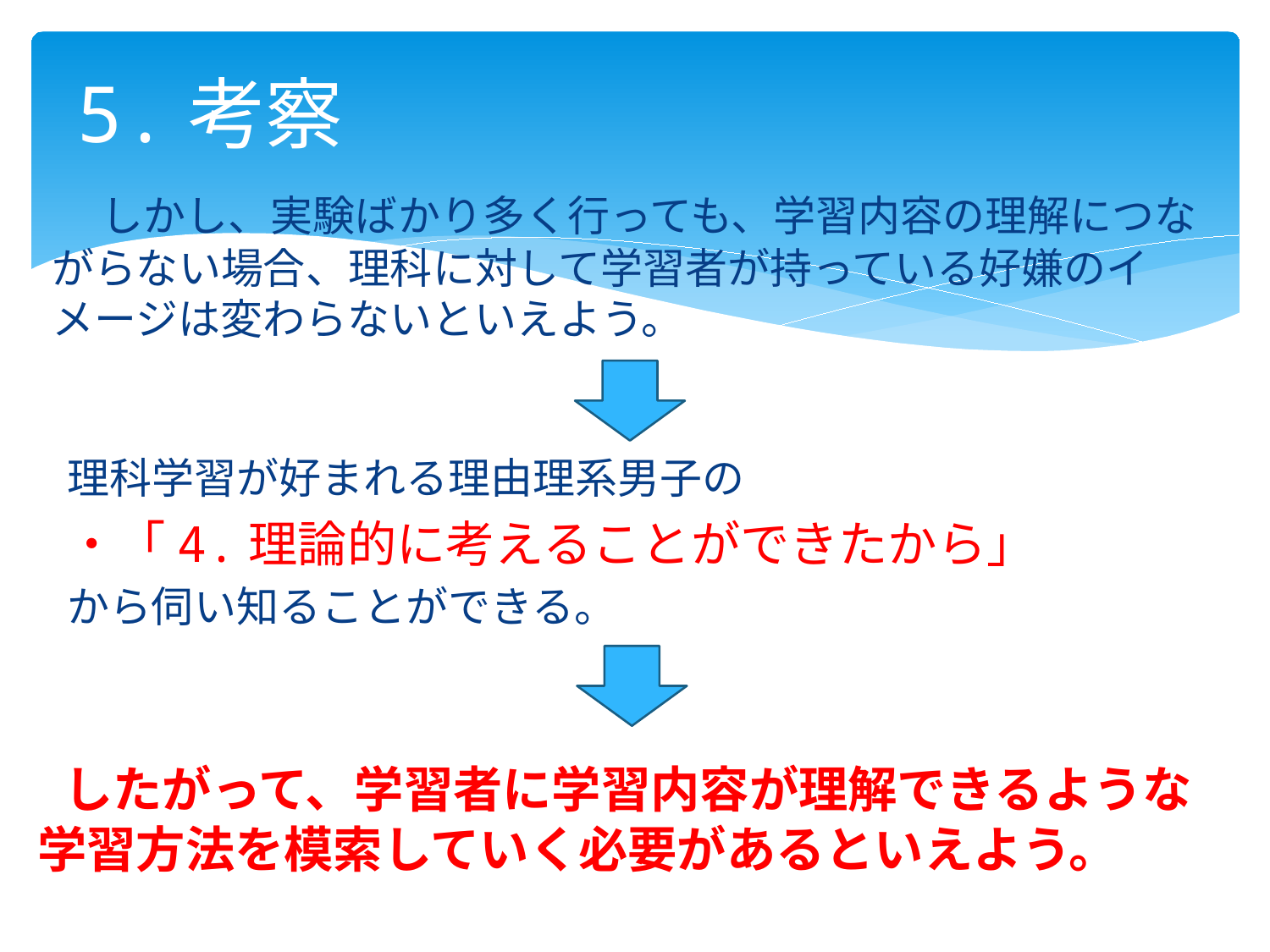

# 5.考察
　しかし、実験ばかり多く行っても、学習内容の理解につながらない場合、理科に対して学習者が持っている好嫌のイメージは変わらないといえよう。

理科学習が好まれる理由理系男子の
・「4.理論的に考えることができたから」
から伺い知ることができる。

 したがって、学習者に学習内容が理解できるような学習方法を模索していく必要があるといえよう。